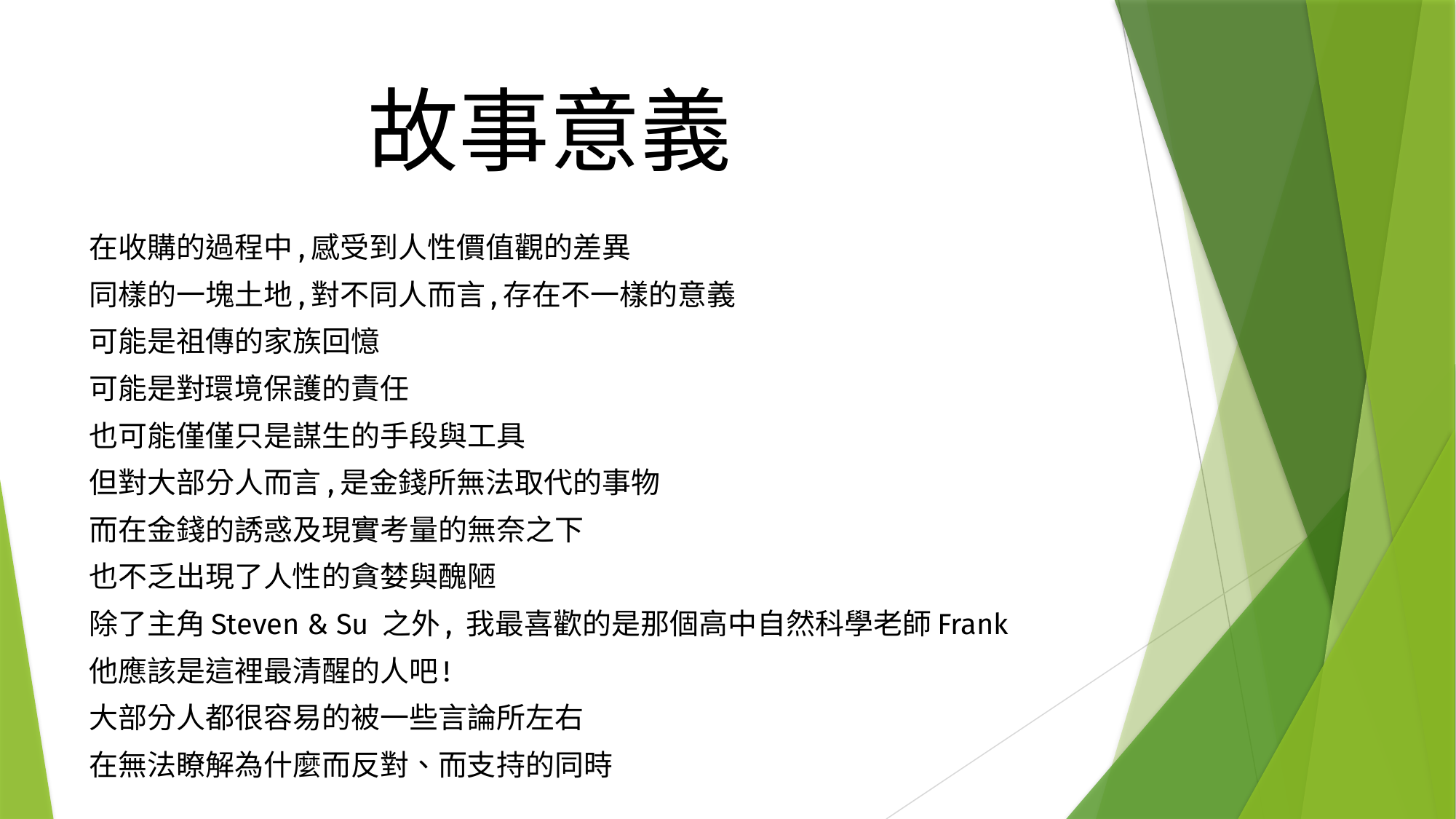

# 故事意義
在收購的過程中,感受到人性價值觀的差異
同樣的一塊土地,對不同人而言,存在不一樣的意義
可能是祖傳的家族回憶
可能是對環境保護的責任
也可能僅僅只是謀生的手段與工具
但對大部分人而言,是金錢所無法取代的事物
而在金錢的誘惑及現實考量的無奈之下
也不乏出現了人性的貪婪與醜陋
除了主角Steven & Su 之外, 我最喜歡的是那個高中自然科學老師Frank
他應該是這裡最清醒的人吧!
大部分人都很容易的被一些言論所左右
在無法瞭解為什麼而反對、而支持的同時